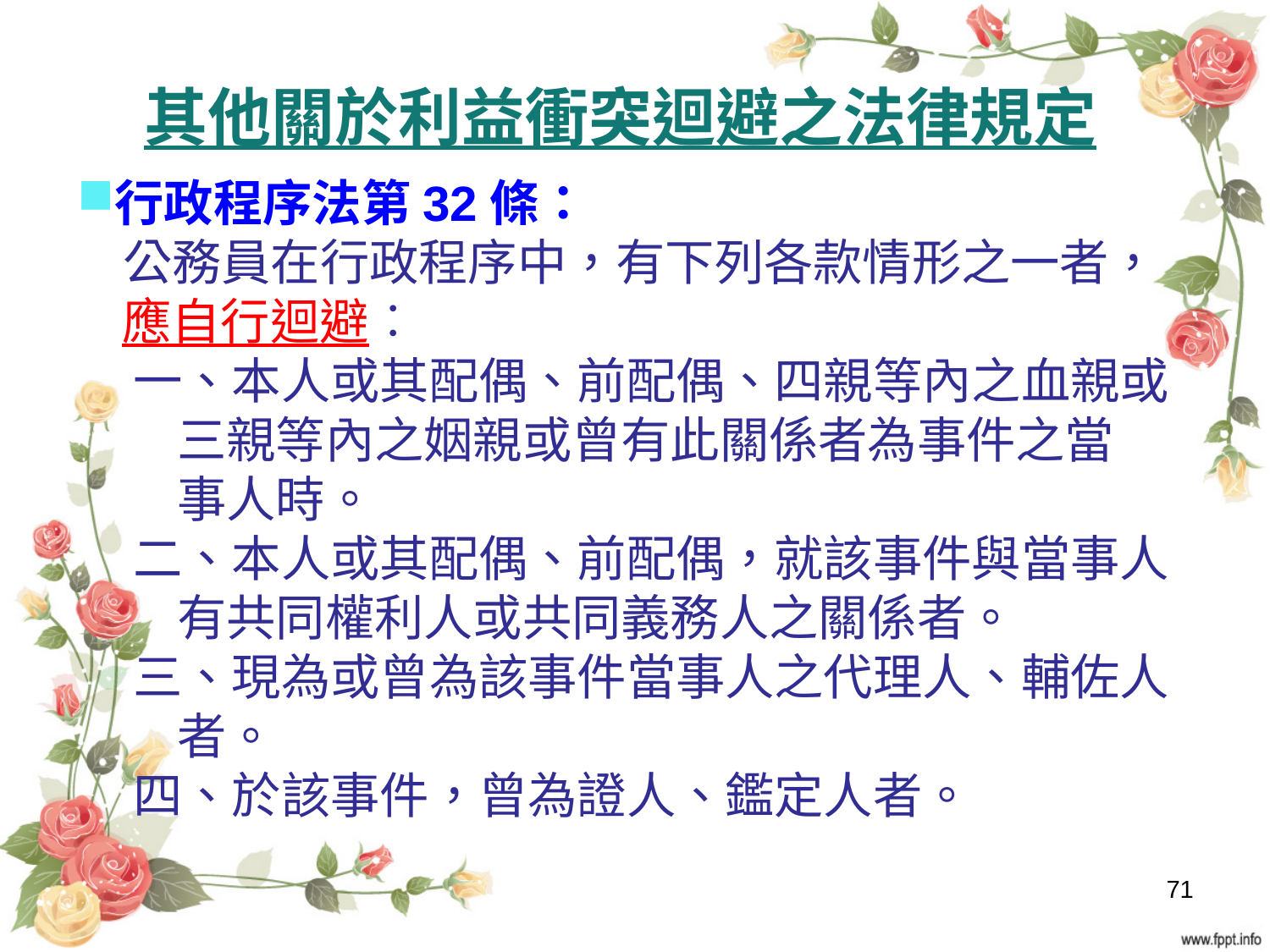

#
其他關於利益衝突迴避之法律規定
行政程序法第32條：
   公務員在行政程序中，有下列各款情形之一者，
   應自行迴避︰
    一、本人或其配偶、前配偶、四親等內之血親或
        三親等內之姻親或曾有此關係者為事件之當
        事人時。
    二、本人或其配偶、前配偶，就該事件與當事人
        有共同權利人或共同義務人之關係者。
    三、現為或曾為該事件當事人之代理人、輔佐人
        者。
    四、於該事件，曾為證人、鑑定人者。

71